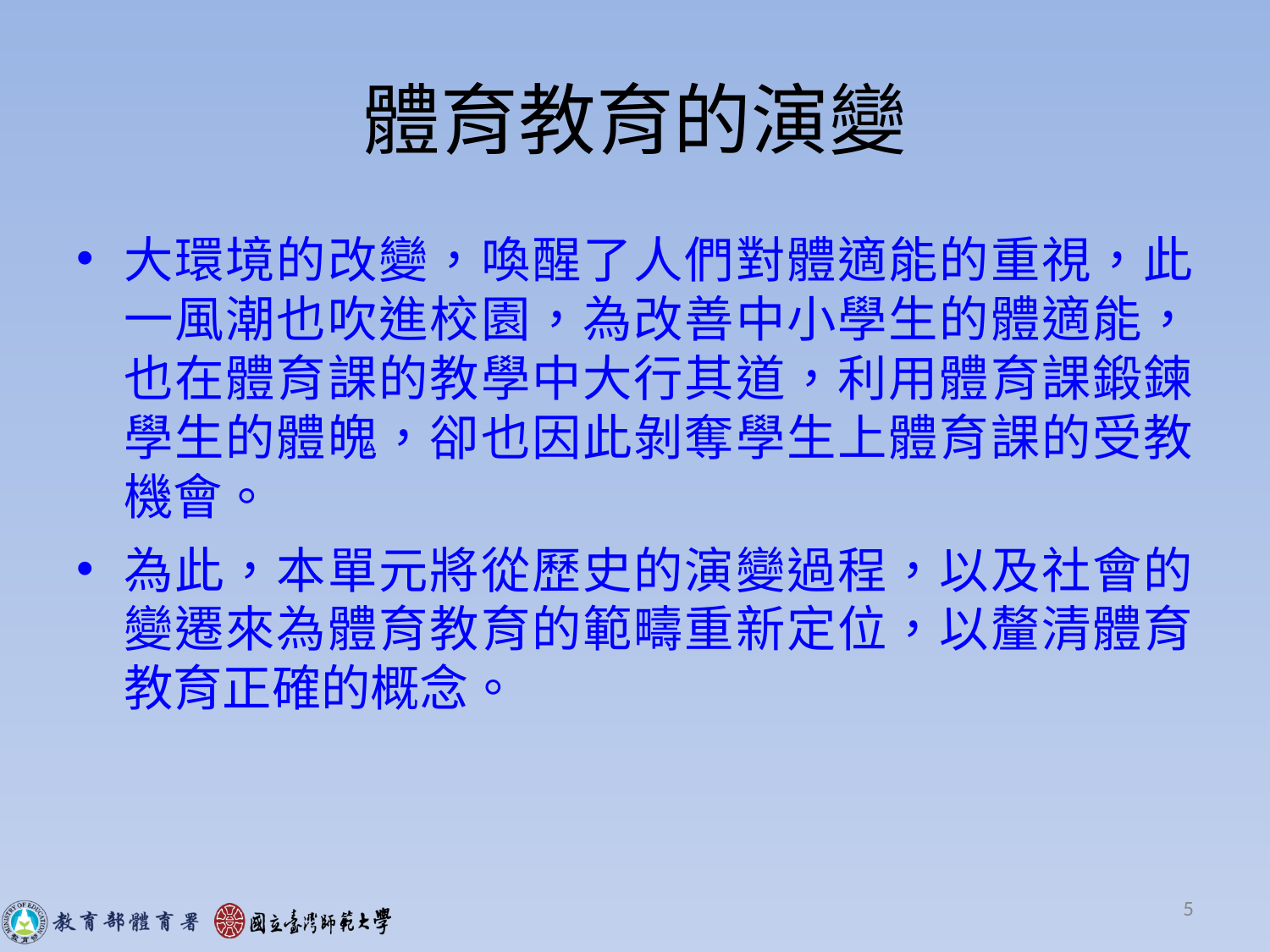

# 體育教育的演變
大環境的改變，喚醒了人們對體適能的重視，此一風潮也吹進校園，為改善中小學生的體適能，也在體育課的教學中大行其道，利用體育課鍛鍊學生的體魄，卻也因此剝奪學生上體育課的受教機會。
為此，本單元將從歷史的演變過程，以及社會的變遷來為體育教育的範疇重新定位，以釐清體育教育正確的概念。

5